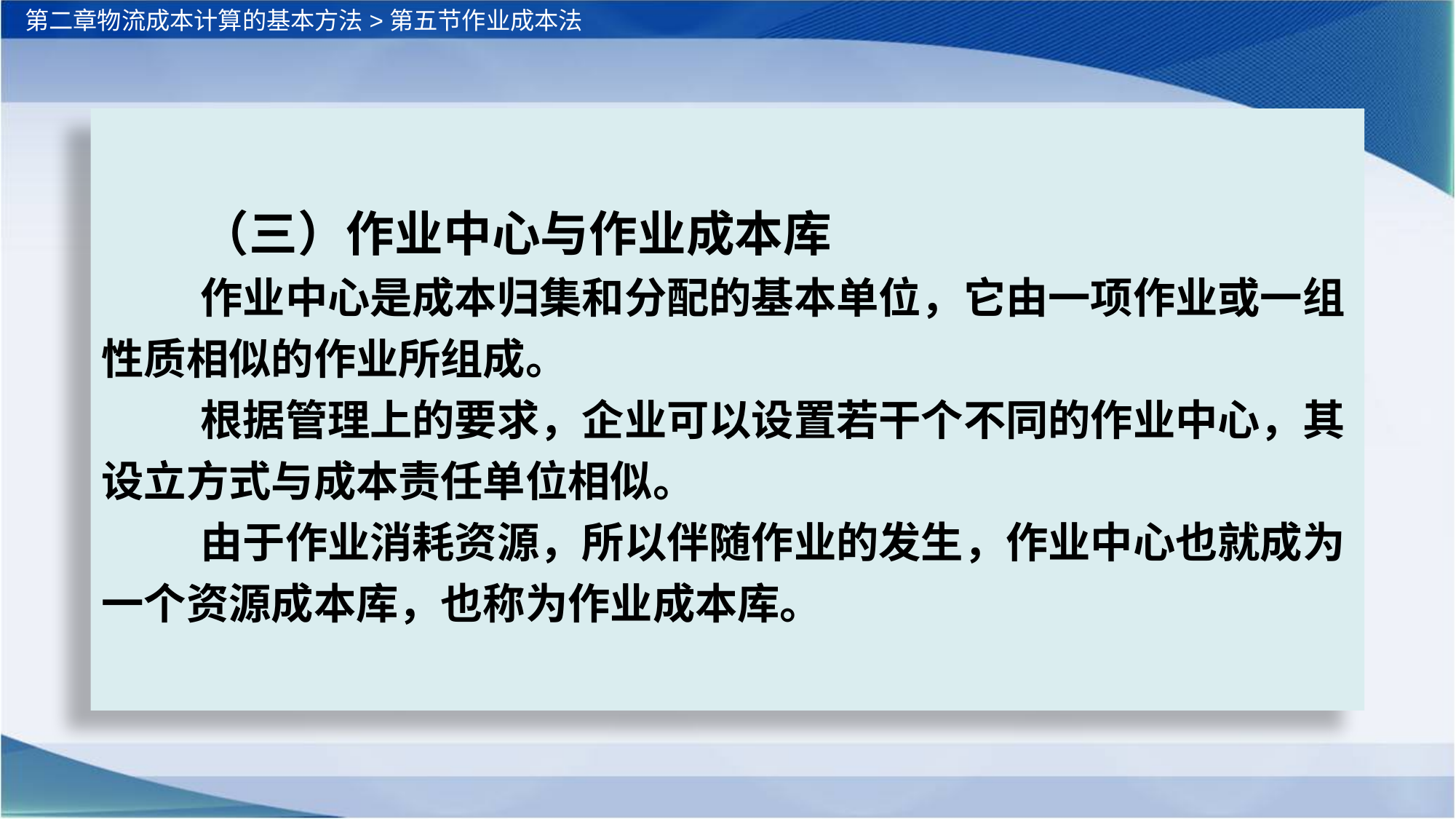

第二章物流成本计算的基本方法>第五节作业成本法
（三）作业中心与作业成本库
作业中心是成本归集和分配的基本单位，它由一项作业或一组性质相似的作业所组成。
根据管理上的要求，企业可以设置若干个不同的作业中心，其设立方式与成本责任单位相似。
由于作业消耗资源，所以伴随作业的发生，作业中心也就成为一个资源成本库，也称为作业成本库。